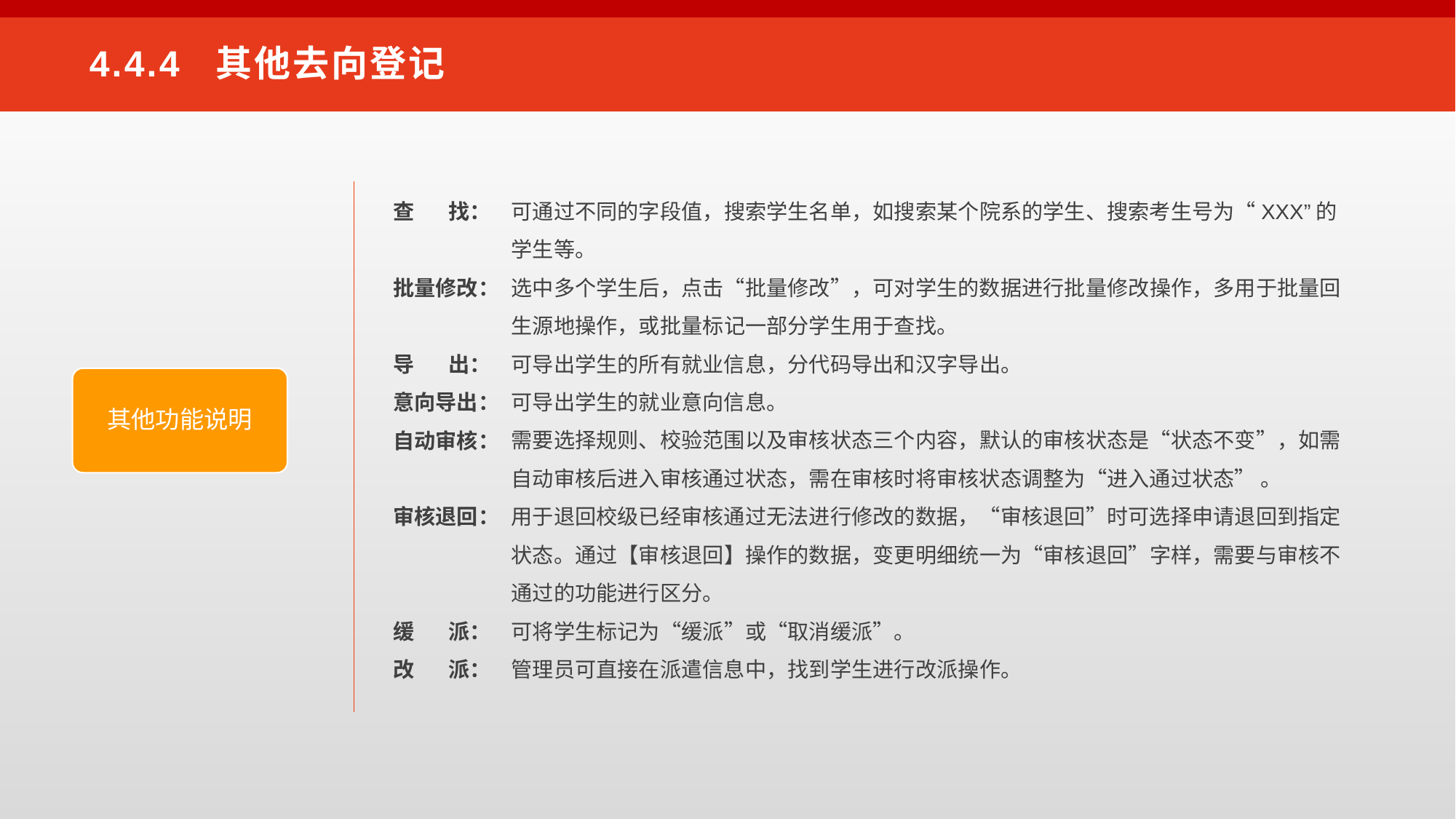

4.4.4  其他去向登记
可通过不同的字段值，搜索学生名单，如搜索某个院系的学生、搜索考生号为“XXX”的学生等。
选中多个学生后，点击“批量修改”，可对学生的数据进行批量修改操作，多用于批量回生源地操作，或批量标记一部分学生用于查找。
可导出学生的所有就业信息，分代码导出和汉字导出。
可导出学生的就业意向信息。
需要选择规则、校验范围以及审核状态三个内容，默认的审核状态是“状态不变”，如需自动审核后进入审核通过状态，需在审核时将审核状态调整为“进入通过状态” 。
用于退回校级已经审核通过无法进行修改的数据，“审核退回”时可选择申请退回到指定状态。通过【审核退回】操作的数据，变更明细统一为“审核退回”字样，需要与审核不通过的功能进行区分。
可将学生标记为“缓派”或“取消缓派”。
管理员可直接在派遣信息中，找到学生进行改派操作。

查       找：

批量修改：

导       出：
意向导出：
自动审核：

审核退回：

缓       派：
改       派：

其他功能说明